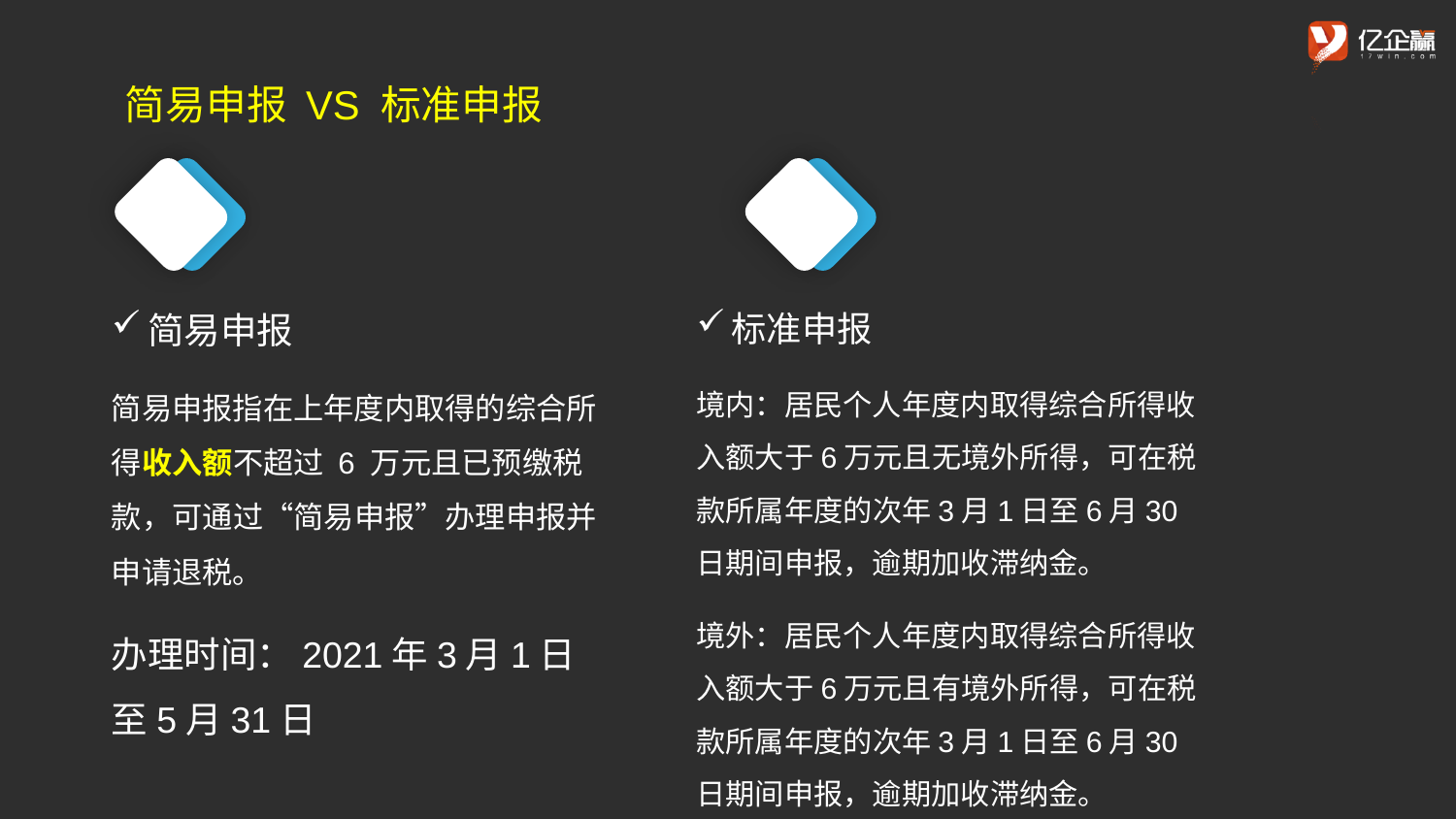

简易申报 VS 标准申报

简易申报
简易申报指在上年度内取得的综合所得收入额不超过 6 万元且已预缴税款，可通过“简易申报”办理申报并申请退税。
办理时间：2021年3月1日至5月31日

标准申报
境内：居民个人年度内取得综合所得收入额大于6万元且无境外所得，可在税款所属年度的次年3月1日至6月30日期间申报，逾期加收滞纳金。
境外：居民个人年度内取得综合所得收入额大于6万元且有境外所得，可在税款所属年度的次年3月1日至6月30日期间申报，逾期加收滞纳金。